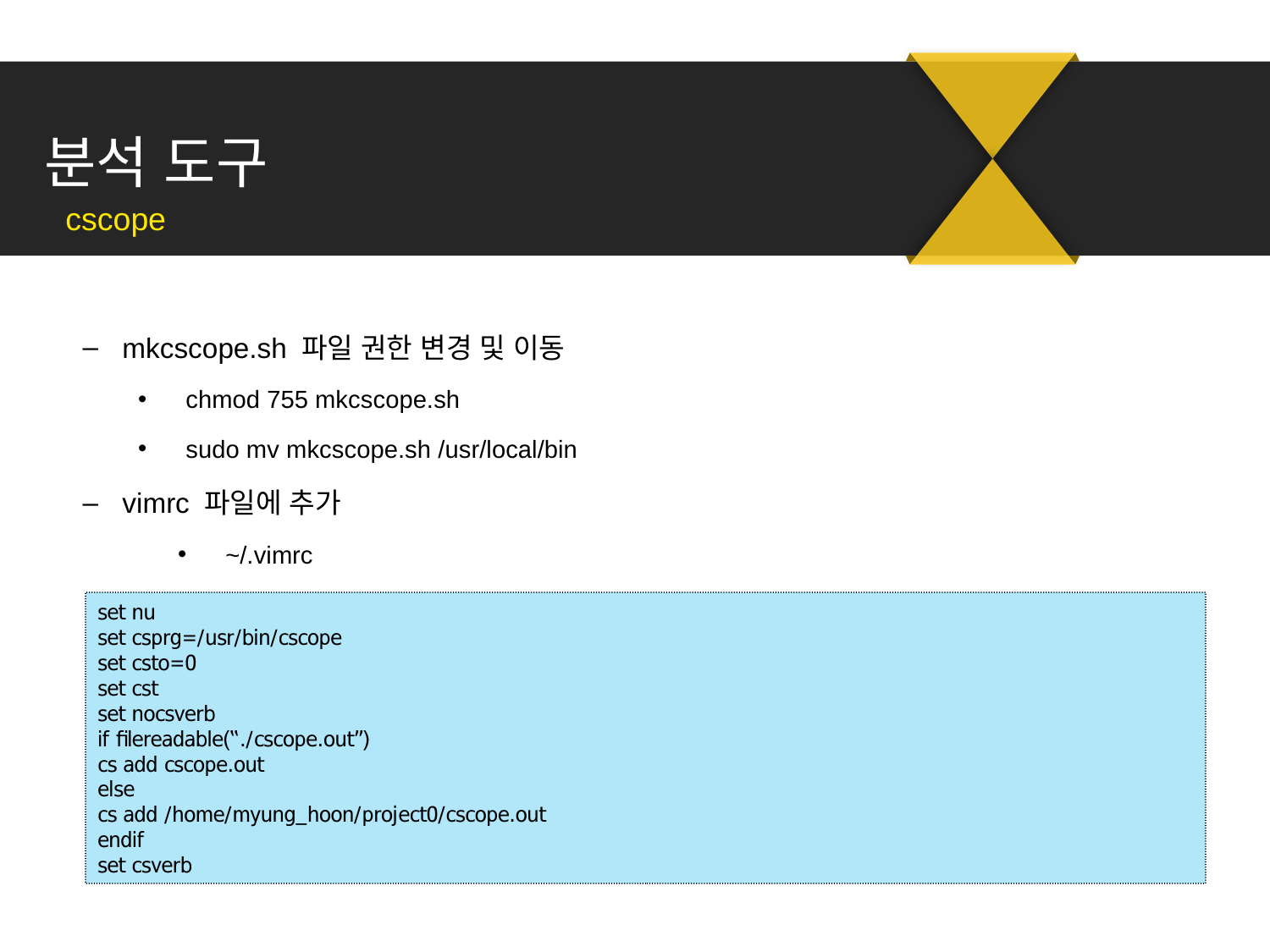

# 분석 도구
cscope
mkcscope.sh 파일 권한 변경 및 이동
chmod 755 mkcscope.sh
sudo mv mkcscope.sh /usr/local/bin
vimrc 파일에 추가
~/.vimrc
set nu
set csprg=/usr/bin/cscope
set csto=0
set cst
set nocsverb
if filereadable(“./cscope.out”)
cs add cscope.out
else
cs add /home/myung_hoon/project0/cscope.out
endif
set csverb